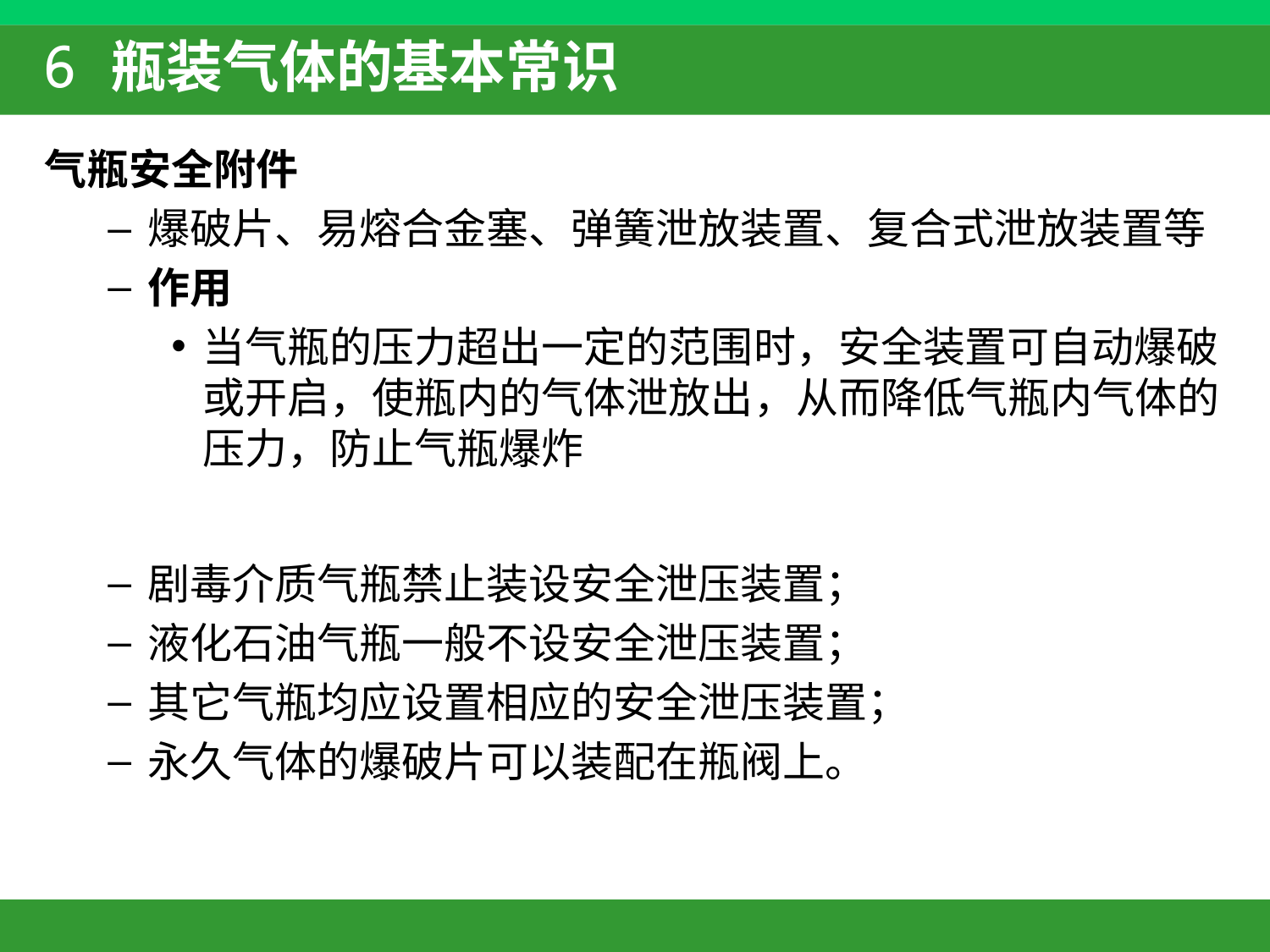

# 6 瓶装气体的基本常识
气瓶安全附件
爆破片、易熔合金塞、弹簧泄放装置、复合式泄放装置等
作用
当气瓶的压力超出一定的范围时，安全装置可自动爆破或开启，使瓶内的气体泄放出，从而降低气瓶内气体的压力，防止气瓶爆炸

剧毒介质气瓶禁止装设安全泄压装置；
液化石油气瓶一般不设安全泄压装置；
其它气瓶均应设置相应的安全泄压装置；
永久气体的爆破片可以装配在瓶阀上。